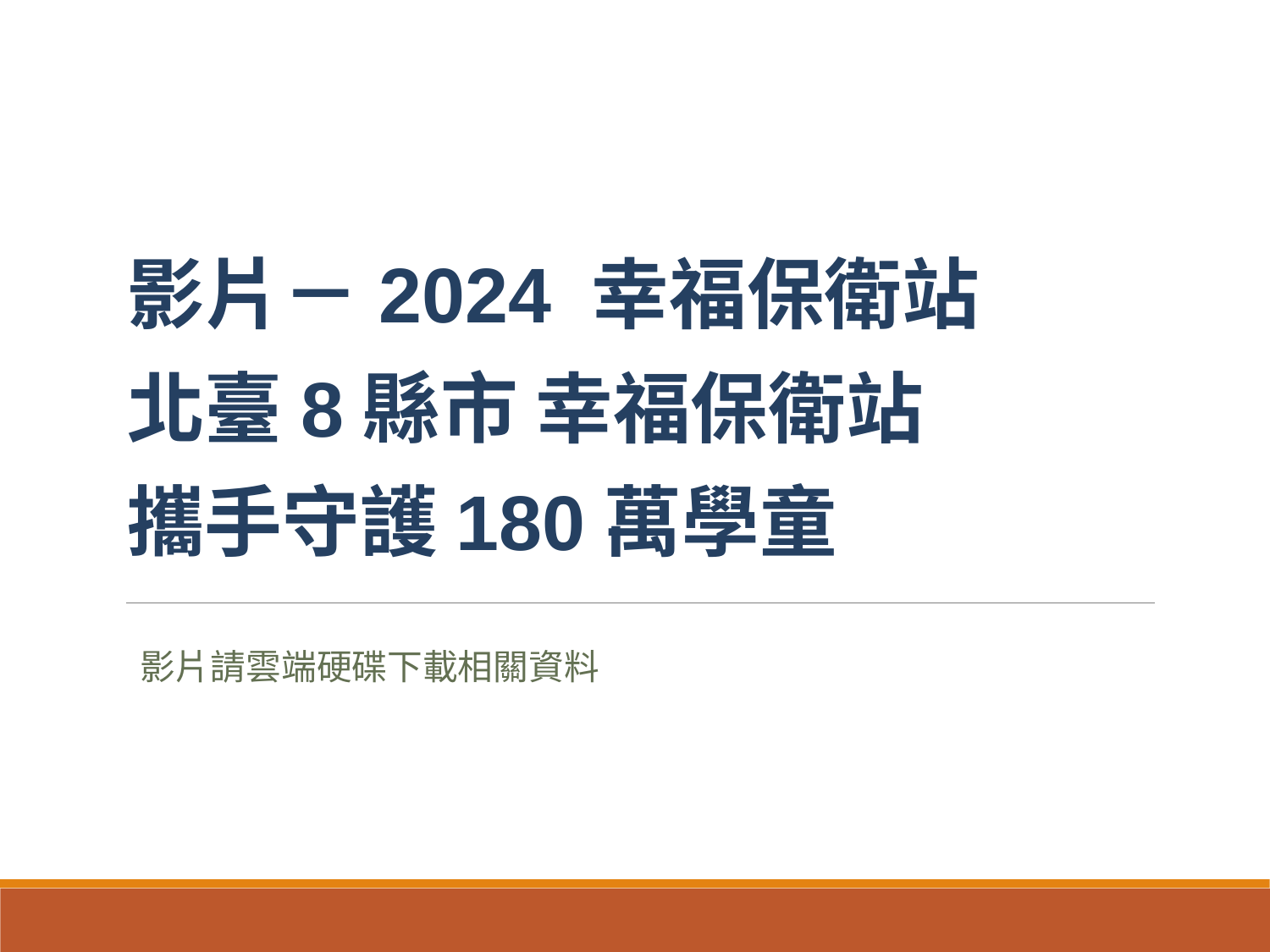

影片－2024 幸福保衛站
北臺8縣市 幸福保衛站
攜手守護180萬學童
影片請雲端硬碟下載相關資料